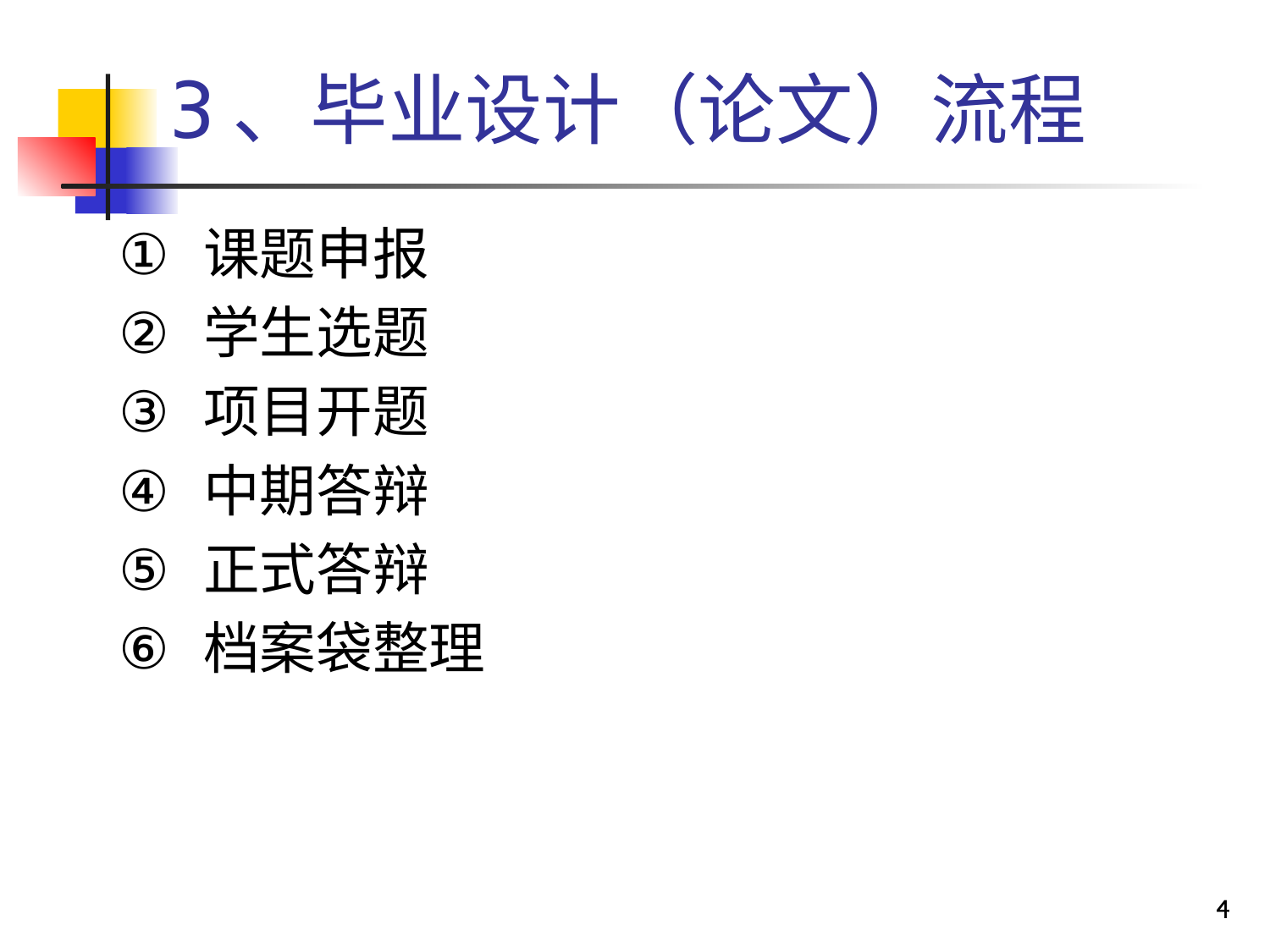

# 3、毕业设计（论文）流程
课题申报
学生选题
项目开题
中期答辩
正式答辩
档案袋整理
4